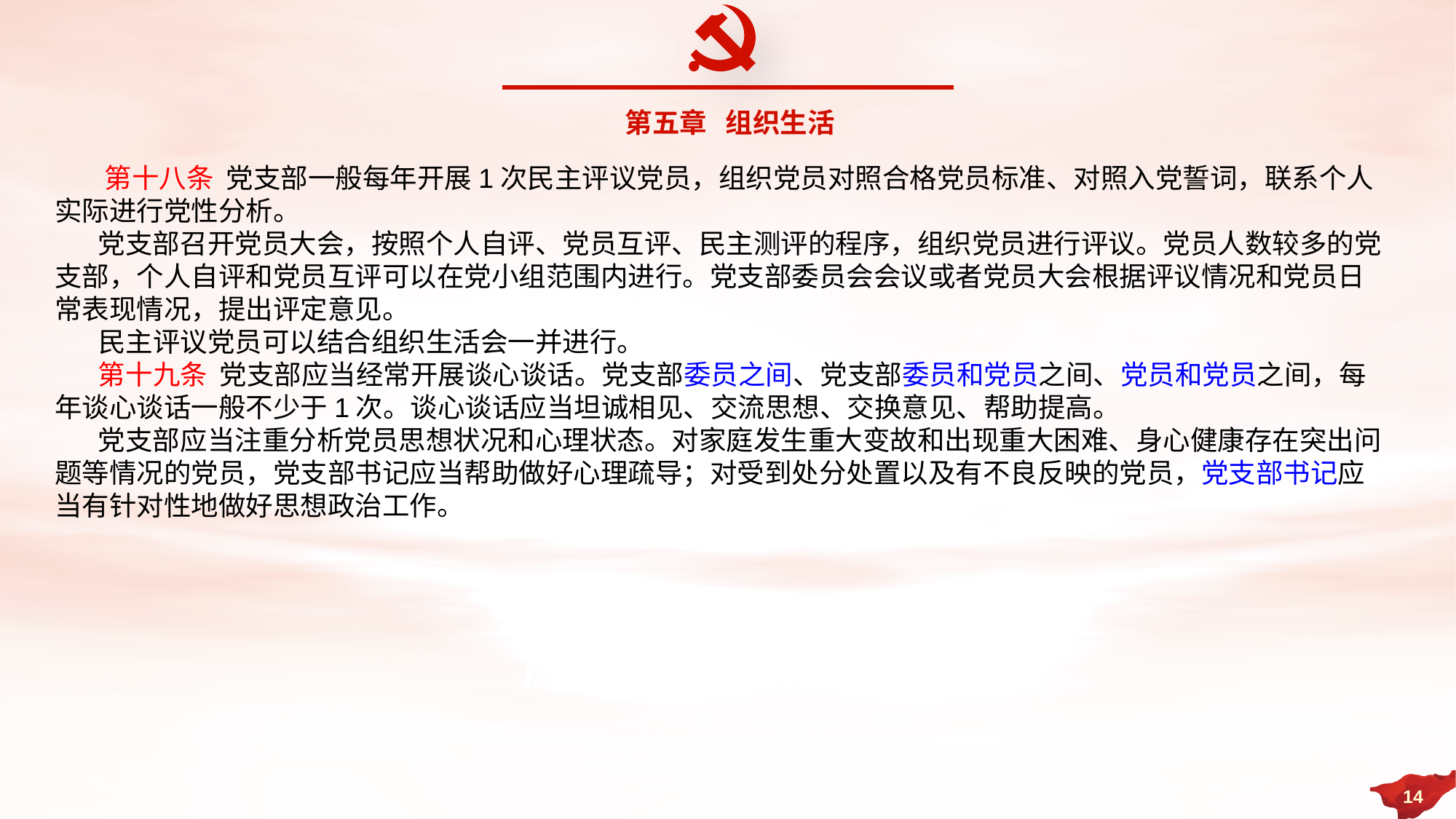

第五章   组织生活
       第十八条  党支部一般每年开展1次民主评议党员，组织党员对照合格党员标准、对照入党誓词，联系个人实际进行党性分析。
       党支部召开党员大会，按照个人自评、党员互评、民主测评的程序，组织党员进行评议。党员人数较多的党支部，个人自评和党员互评可以在党小组范围内进行。党支部委员会会议或者党员大会根据评议情况和党员日常表现情况，提出评定意见。
       民主评议党员可以结合组织生活会一并进行。
       第十九条  党支部应当经常开展谈心谈话。党支部委员之间、党支部委员和党员之间、党员和党员之间，每年谈心谈话一般不少于1次。谈心谈话应当坦诚相见、交流思想、交换意见、帮助提高。
       党支部应当注重分析党员思想状况和心理状态。对家庭发生重大变故和出现重大困难、身心健康存在突出问题等情况的党员，党支部书记应当帮助做好心理疏导；对受到处分处置以及有不良反映的党员，党支部书记应当有针对性地做好思想政治工作。
严格坚持发展标准
严格履行发展程序